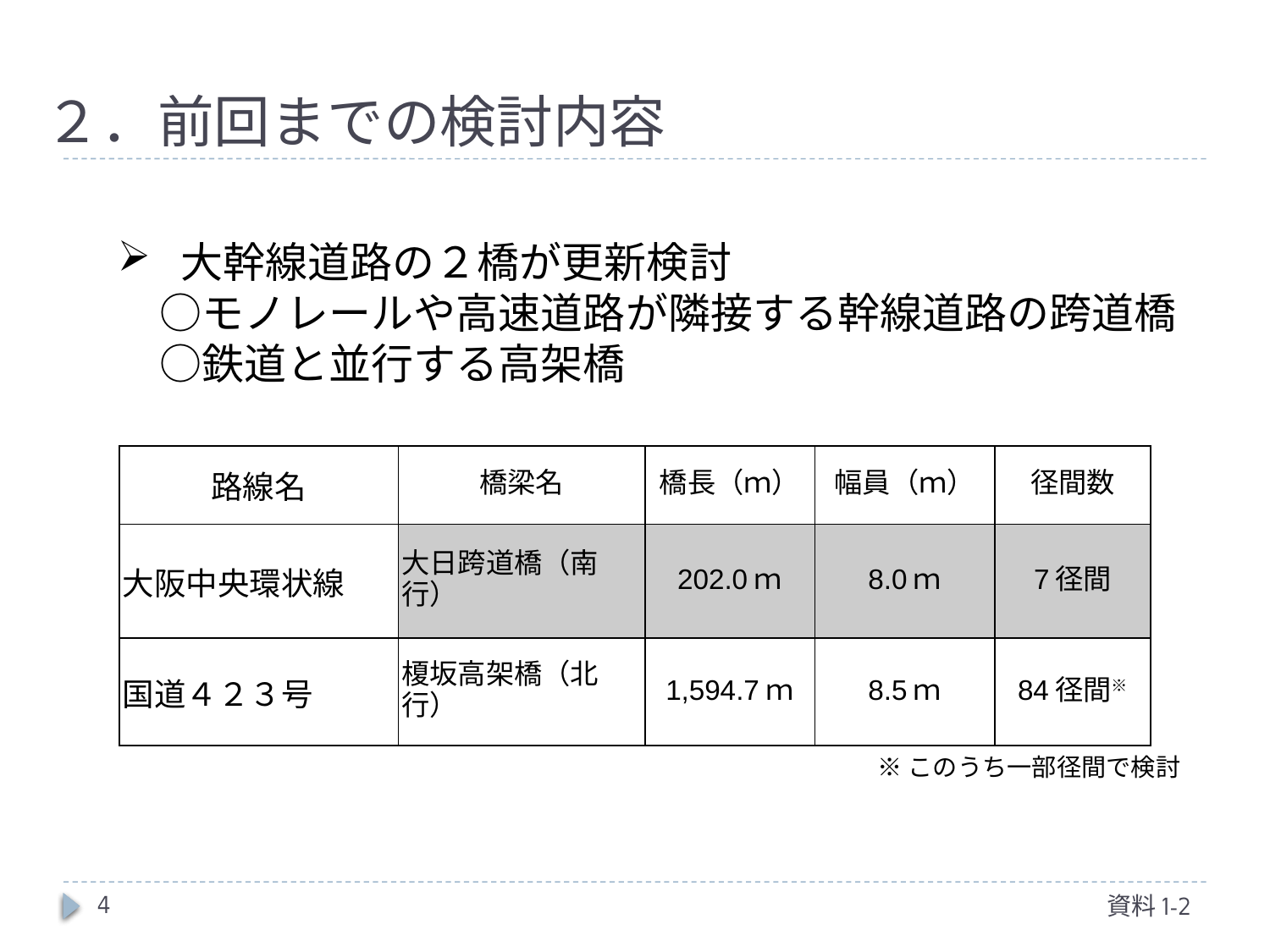

# ２．前回までの検討内容
大幹線道路の２橋が更新検討
　○モノレールや高速道路が隣接する幹線道路の跨道橋
　○鉄道と並行する高架橋
| 路線名 | 橋梁名 | 橋長（ｍ） | 幅員（ｍ） | 径間数 |
| --- | --- | --- | --- | --- |
| 大阪中央環状線 | 大日跨道橋（南行） | 202.0ｍ | 8.0ｍ | 7径間 |
| 国道４２３号 | 榎坂高架橋（北行） | 1,594.7ｍ | 8.5ｍ | 84径間※ |
※このうち一部径間で検討
4
資料1-2